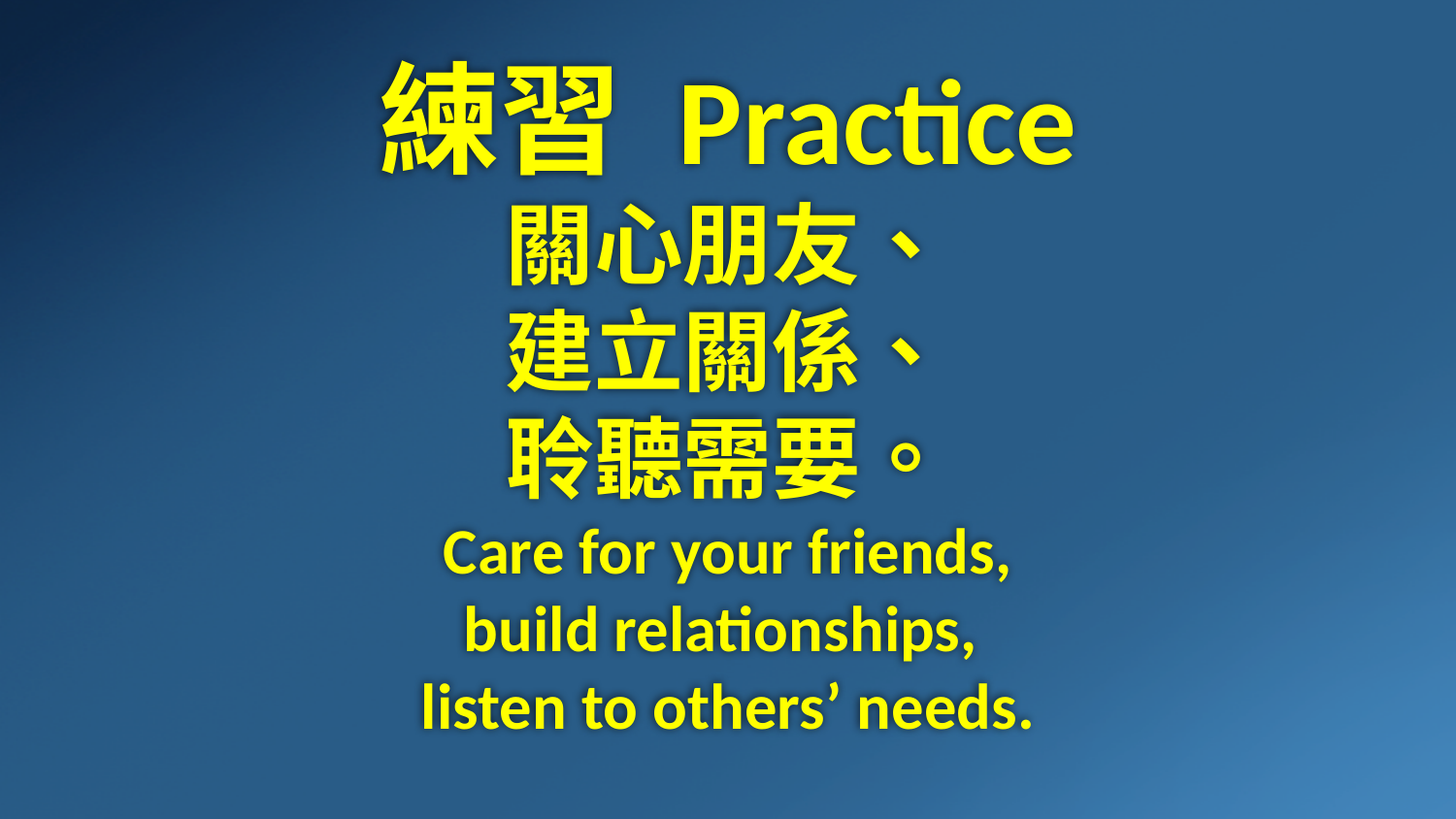

練習 Practice
關心朋友、
建立關係、
聆聽需要。
Care for your friends,
build relationships,
listen to others’ needs.